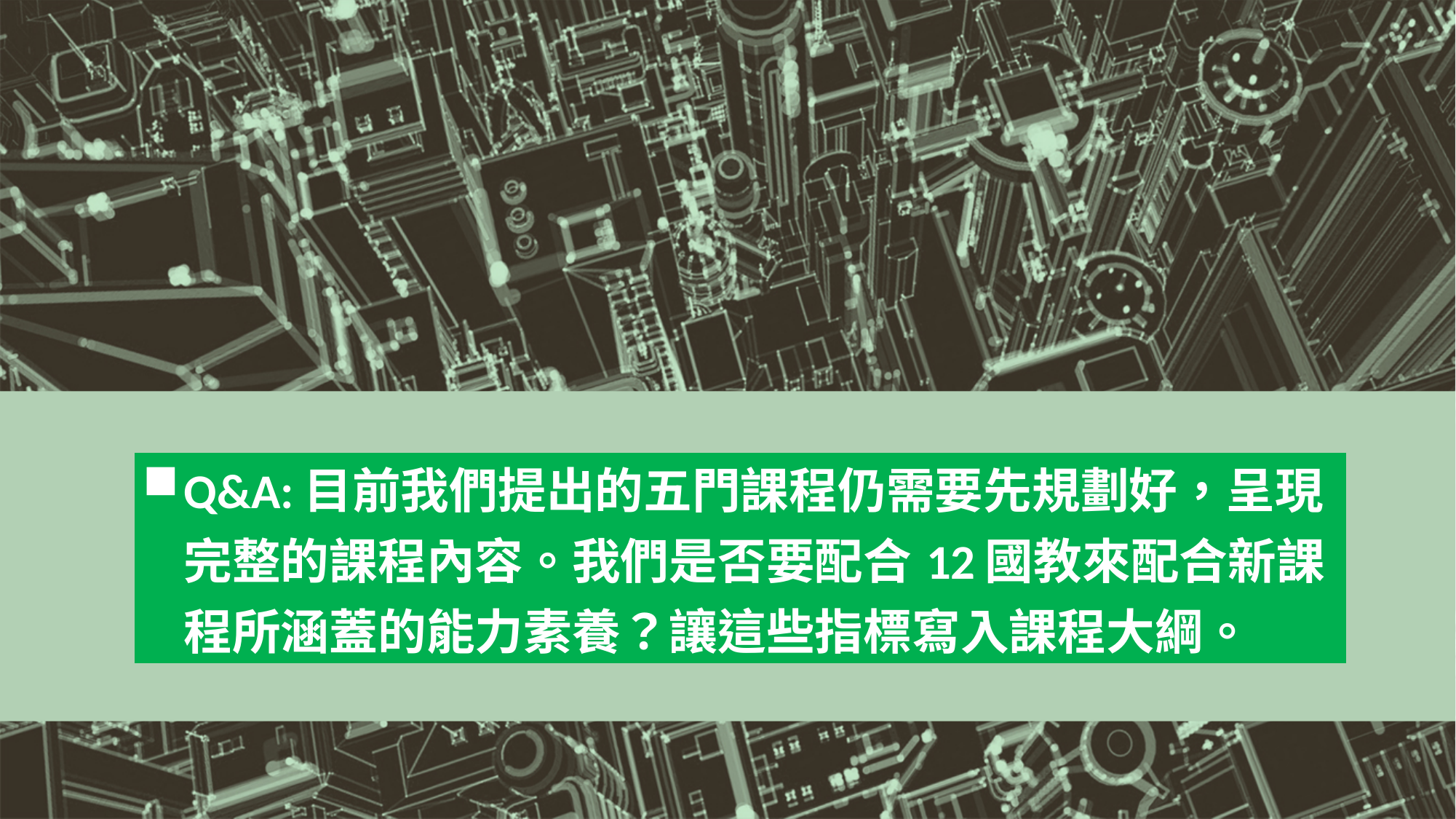

| Q&A:目前我們提出的五門課程仍需要先規劃好，呈現完整的課程內容。我們是否要配合12國教來配合新課程所涵蓋的能力素養？讓這些指標寫入課程大綱。 |
| --- |